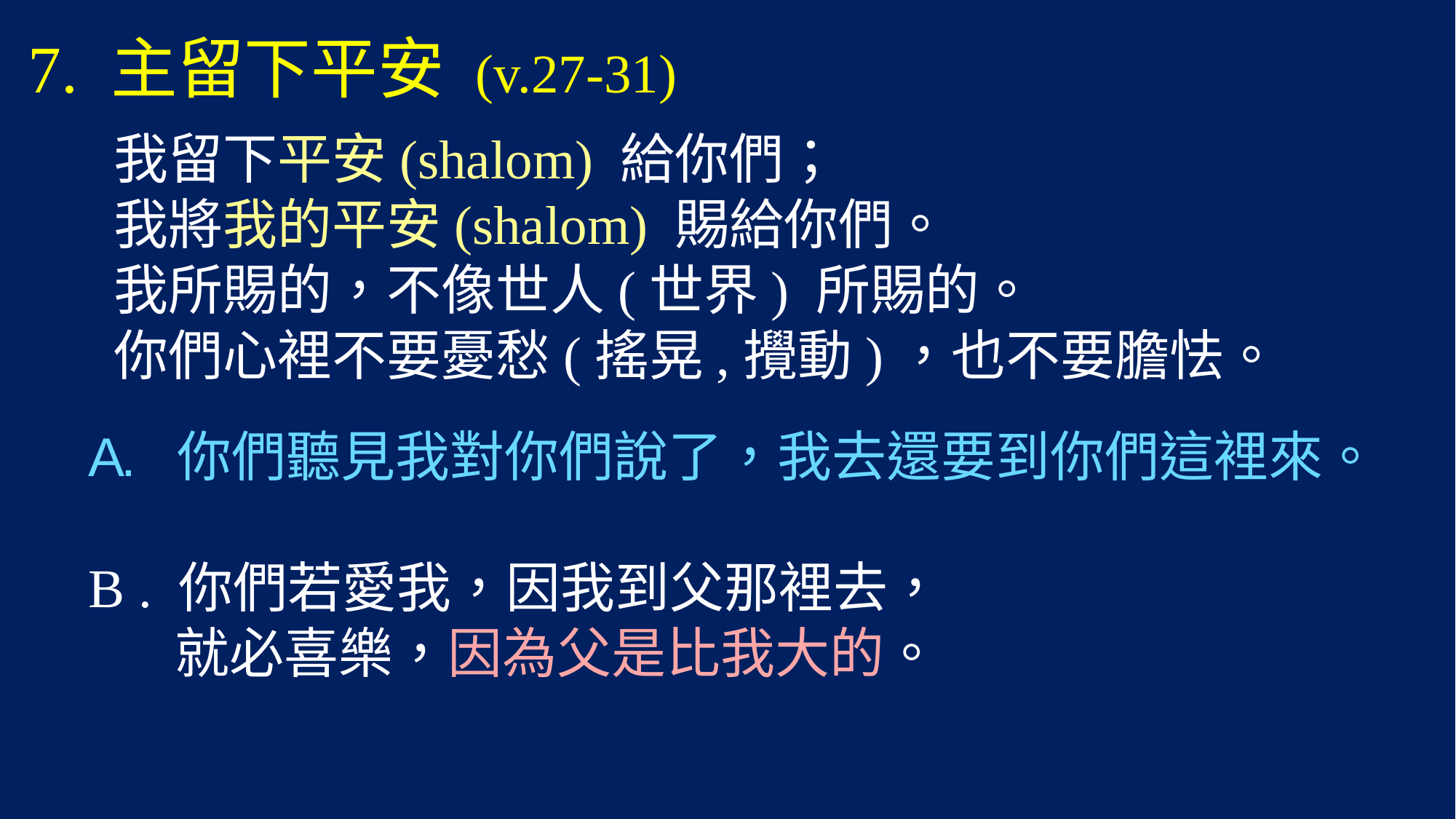

# 7. 主留下平安 (v.27-31)
 我留下平安(shalom) 給你們；
 我將我的平安(shalom) 賜給你們。
 我所賜的，不像世人(世界) 所賜的。
 你們心裡不要憂愁(搖晃,攪動)，也不要膽怯。

你們聽見我對你們說了，我去還要到你們這裡來。

B . 你們若愛我，因我到父那裡去，
      就必喜樂，因為父是比我大的。